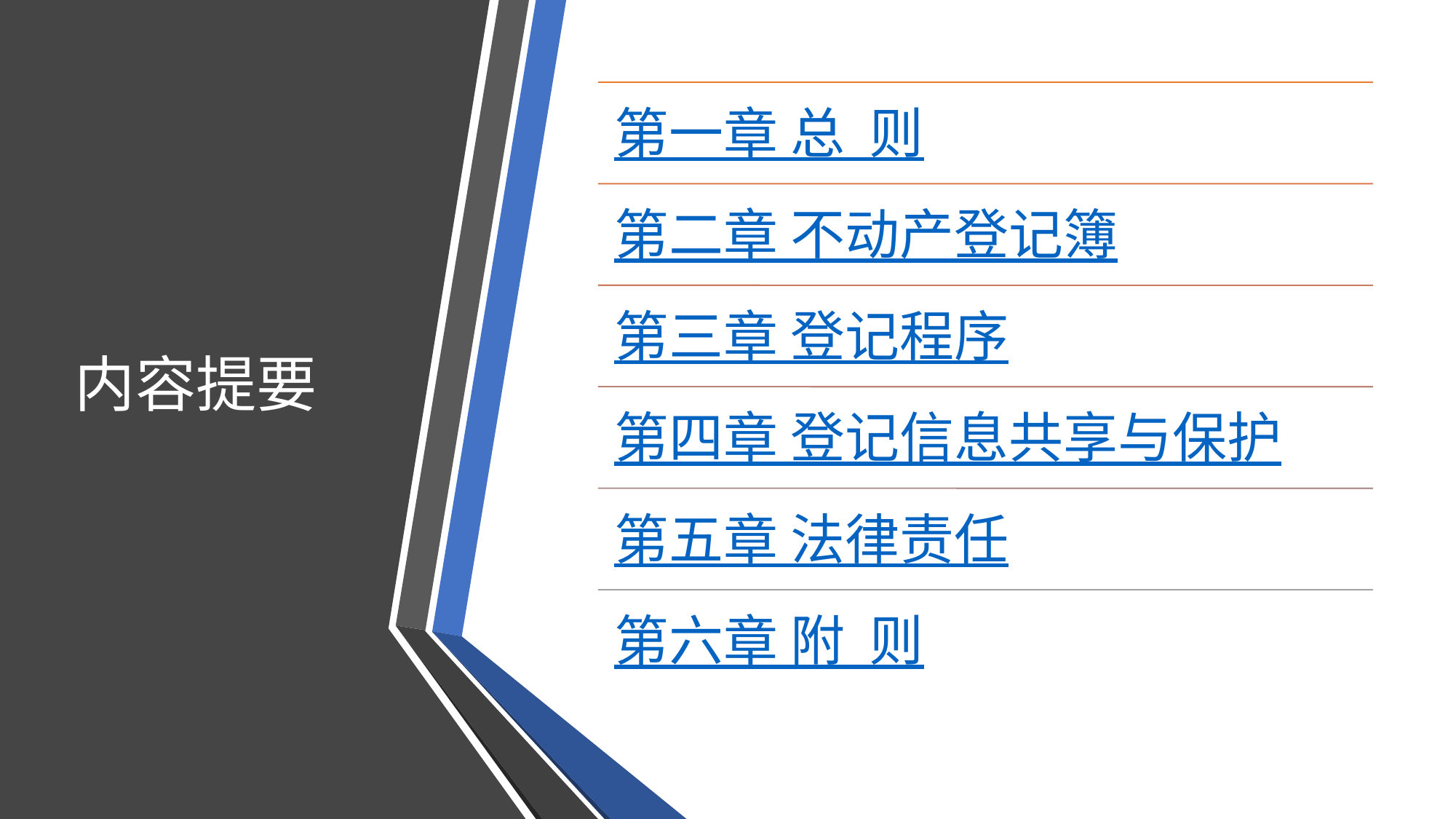

# 内容提要
第一章 总  则
第二章 不动产登记簿
第三章 登记程序
第四章 登记信息共享与保护
第五章 法律责任
第六章 附  则